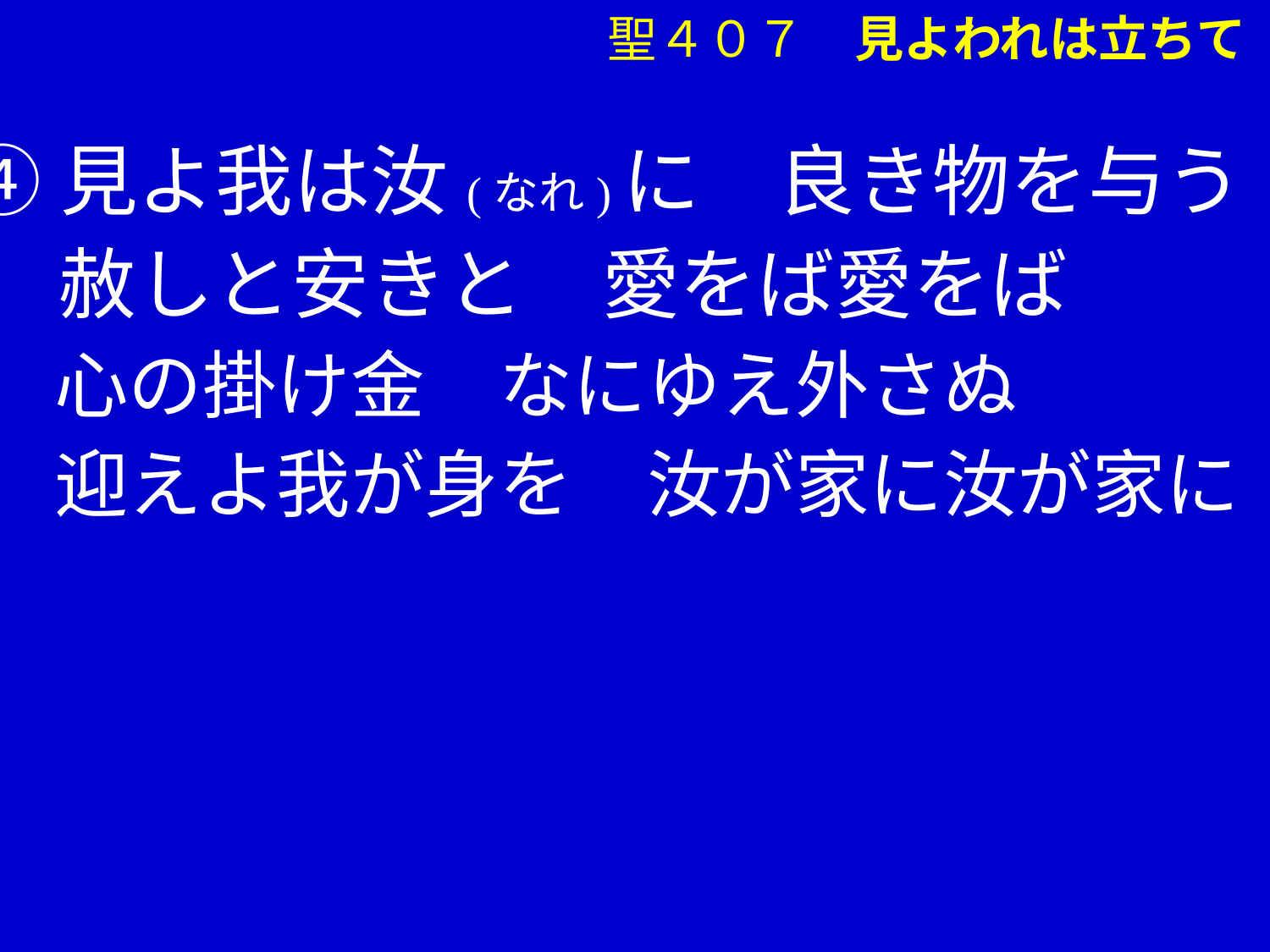

聖４０７　見よわれは立ちて
④見よ我は汝(なれ)に　良き物を与う
　 赦しと安きと　愛をば愛をば
　 心の掛け金　なにゆえ外さぬ
　 迎えよ我が身を　汝が家に汝が家に